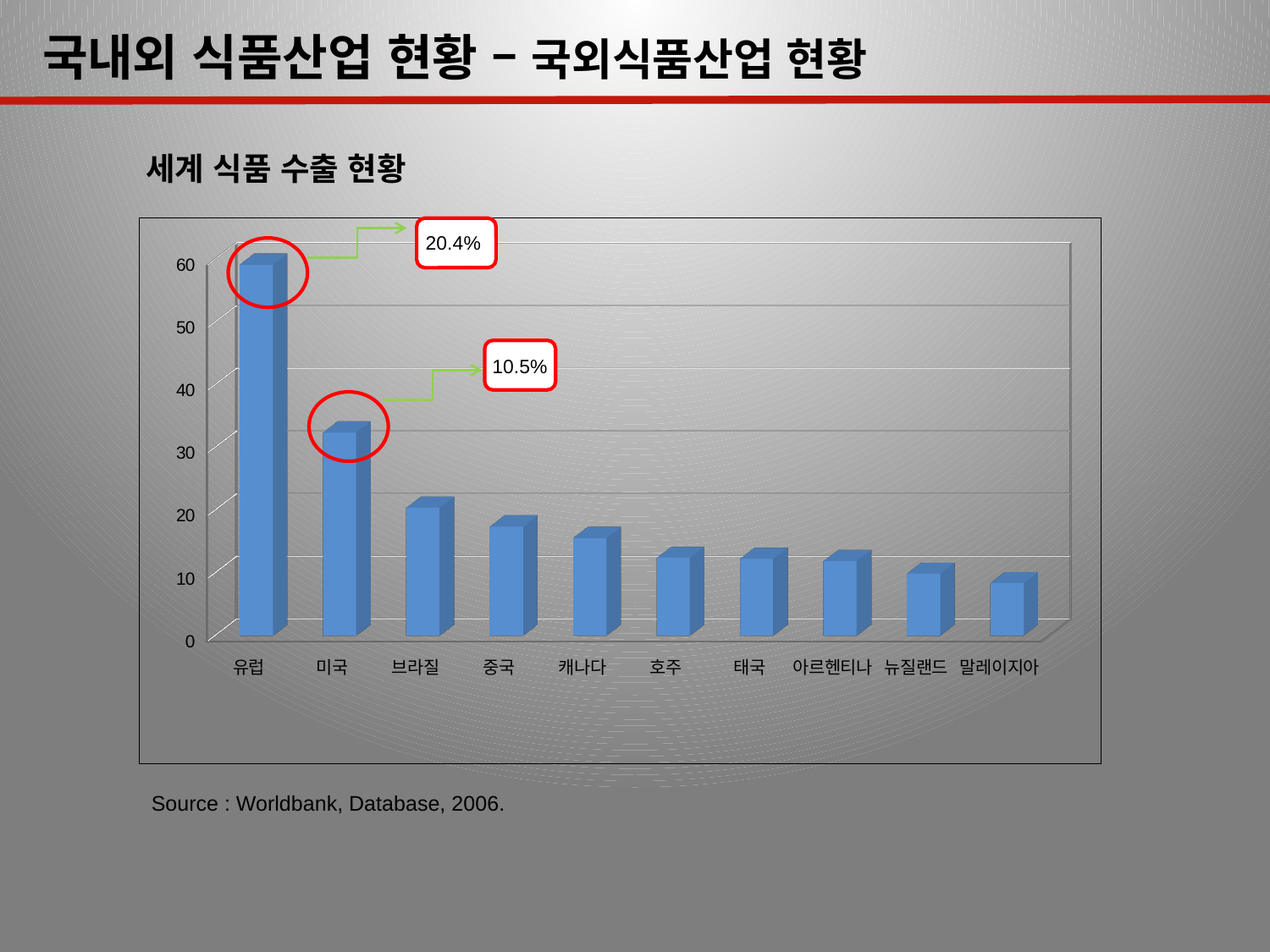

국내외 식품산업 현황 – 국외식품산업 현황

  세계 식품 수출 현황

[unsupported chart]

20.4%

10.5%

Source : Worldbank, Database, 2006.